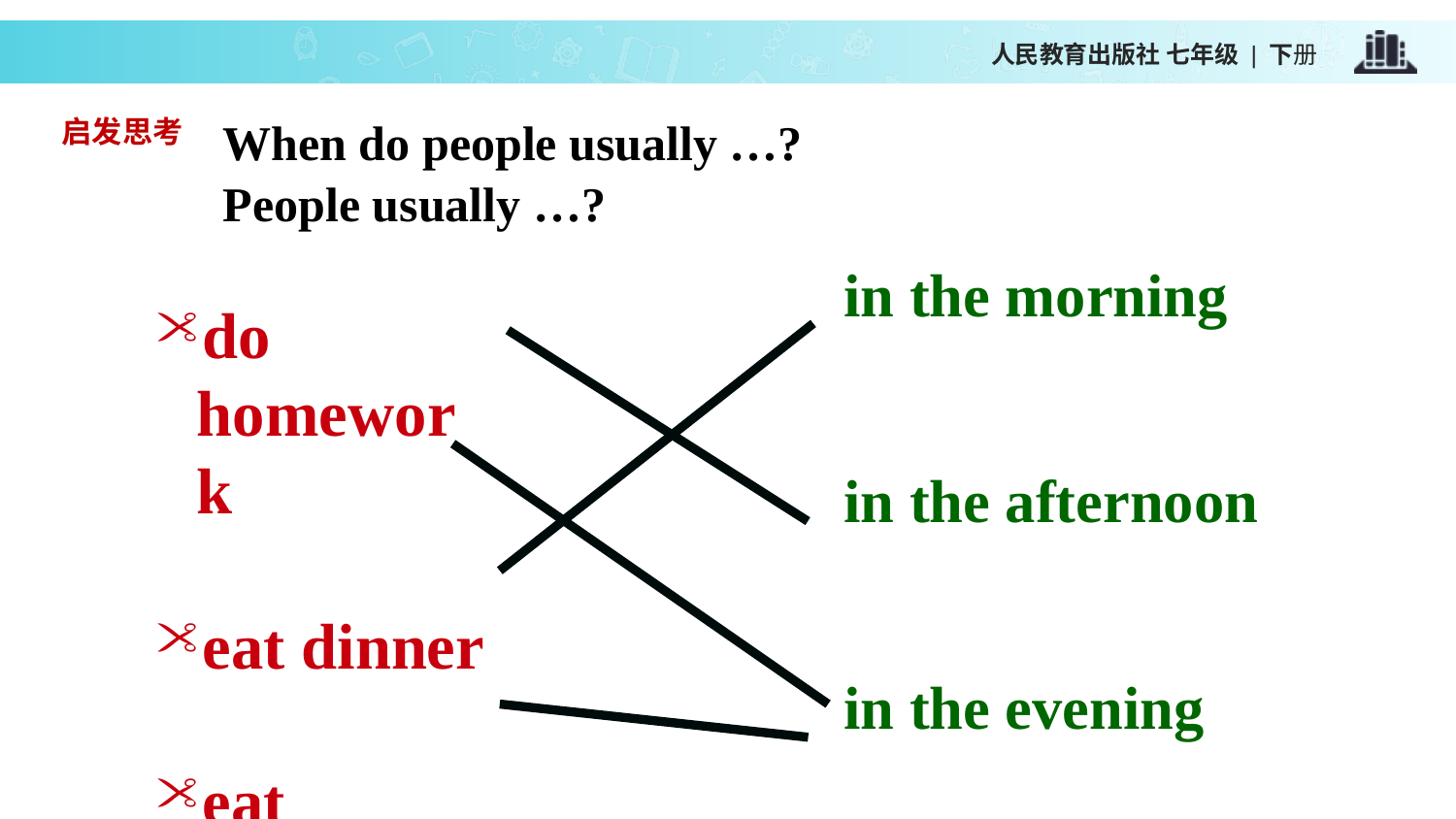

启发思考
# When do people usually …? People usually …?
in the morning

in the afternoon

in the evening
do homework

eat dinner

eat breakfast

go to bed